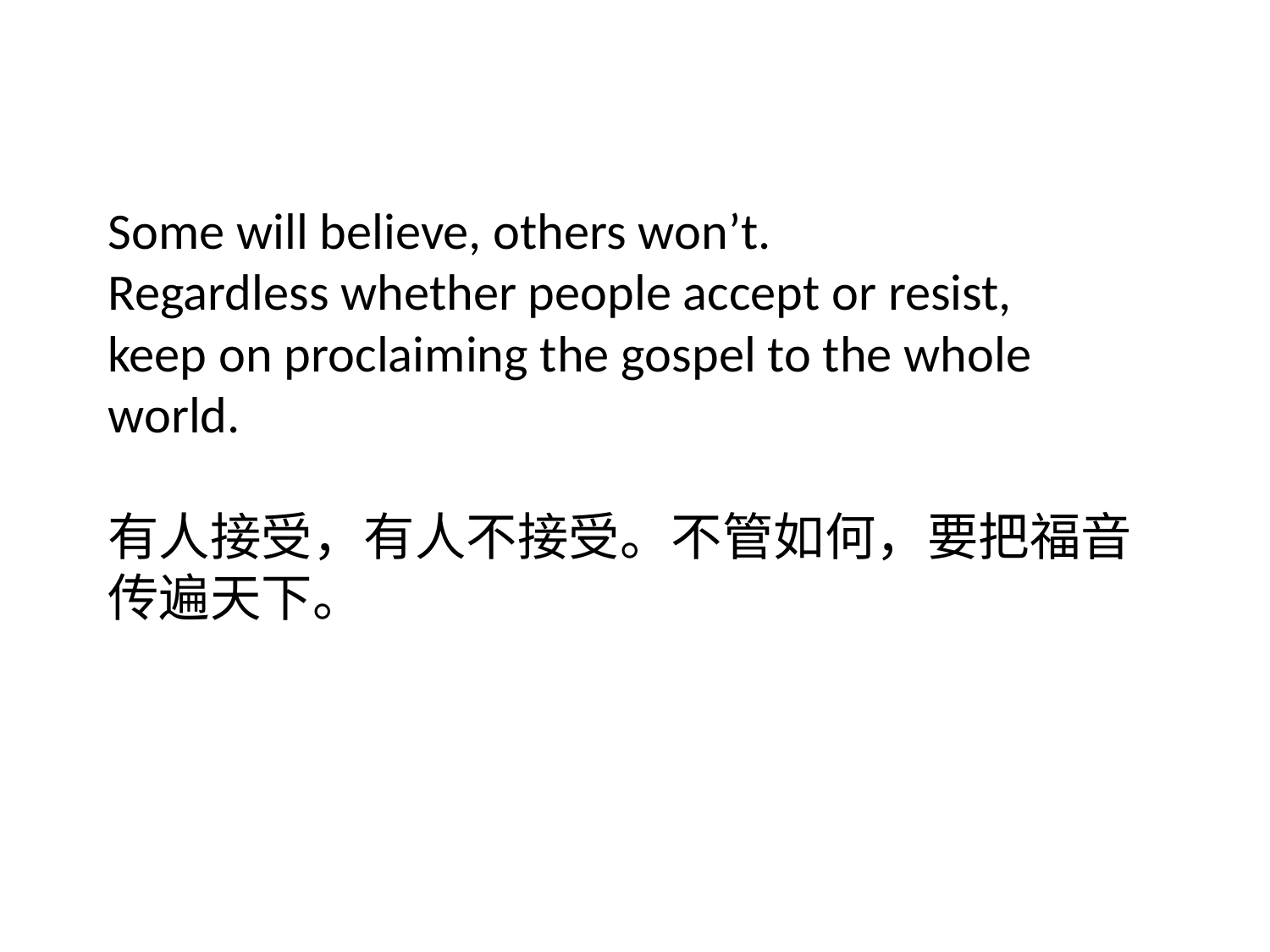

# Some will believe, others won’t. Regardless whether people accept or resist, keep on proclaiming the gospel to the whole world. 有人接受，有人不接受。不管如何，要把福音传遍天下。